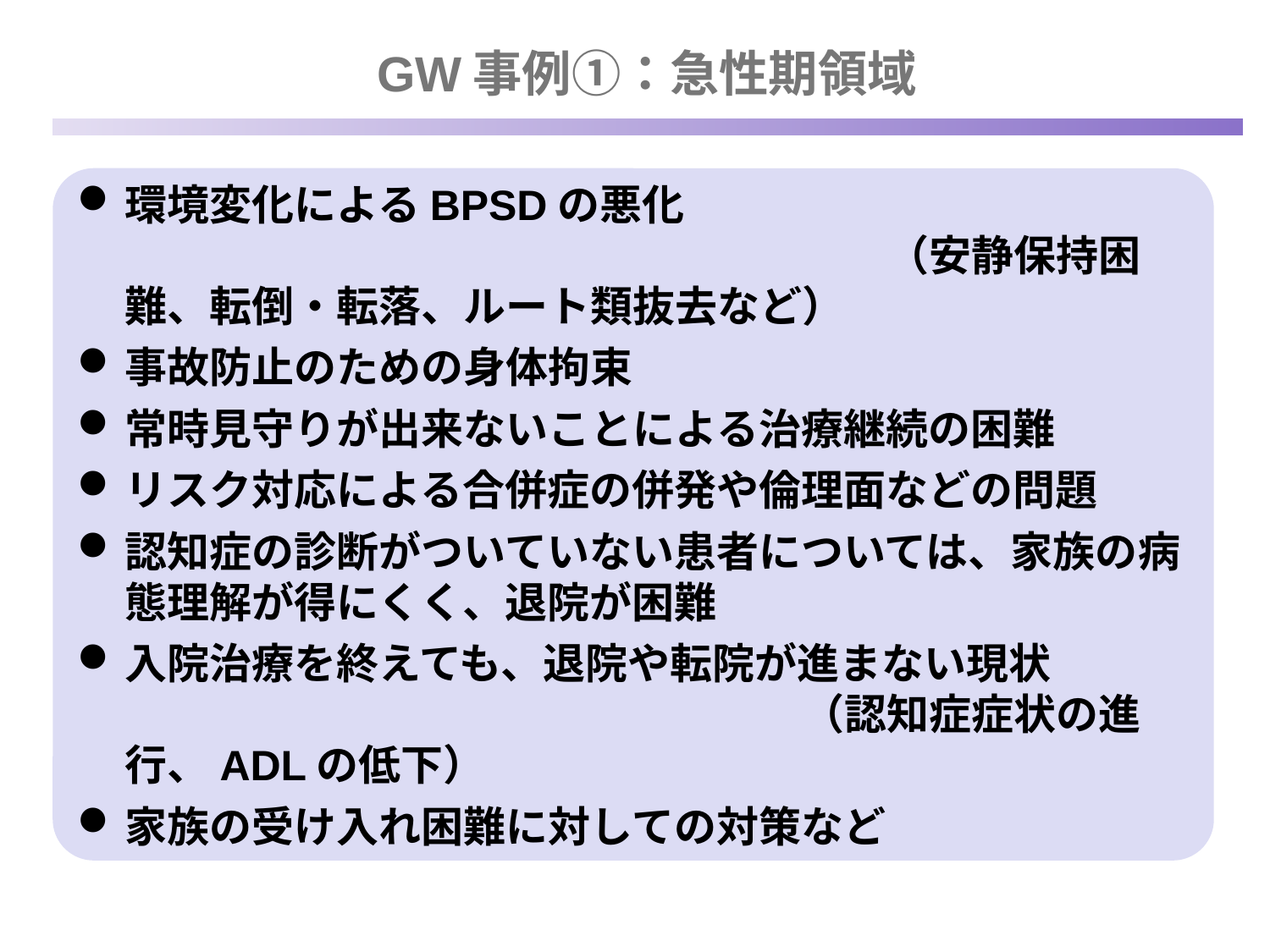

GW事例①：急性期領域

環境変化によるBPSDの悪化　　　　　　　　　　　　　　　　　　　　　　　　　　　　　（安静保持困難、転倒・転落、ルート類抜去など）
事故防止のための身体拘束
常時見守りが出来ないことによる治療継続の困難
リスク対応による合併症の併発や倫理面などの問題
認知症の診断がついていない患者については、家族の病態理解が得にくく、退院が困難
入院治療を終えても、退院や転院が進まない現状　　　　　　　　　　　　　　　　　　　（認知症症状の進行、ADLの低下）
家族の受け入れ困難に対しての対策など